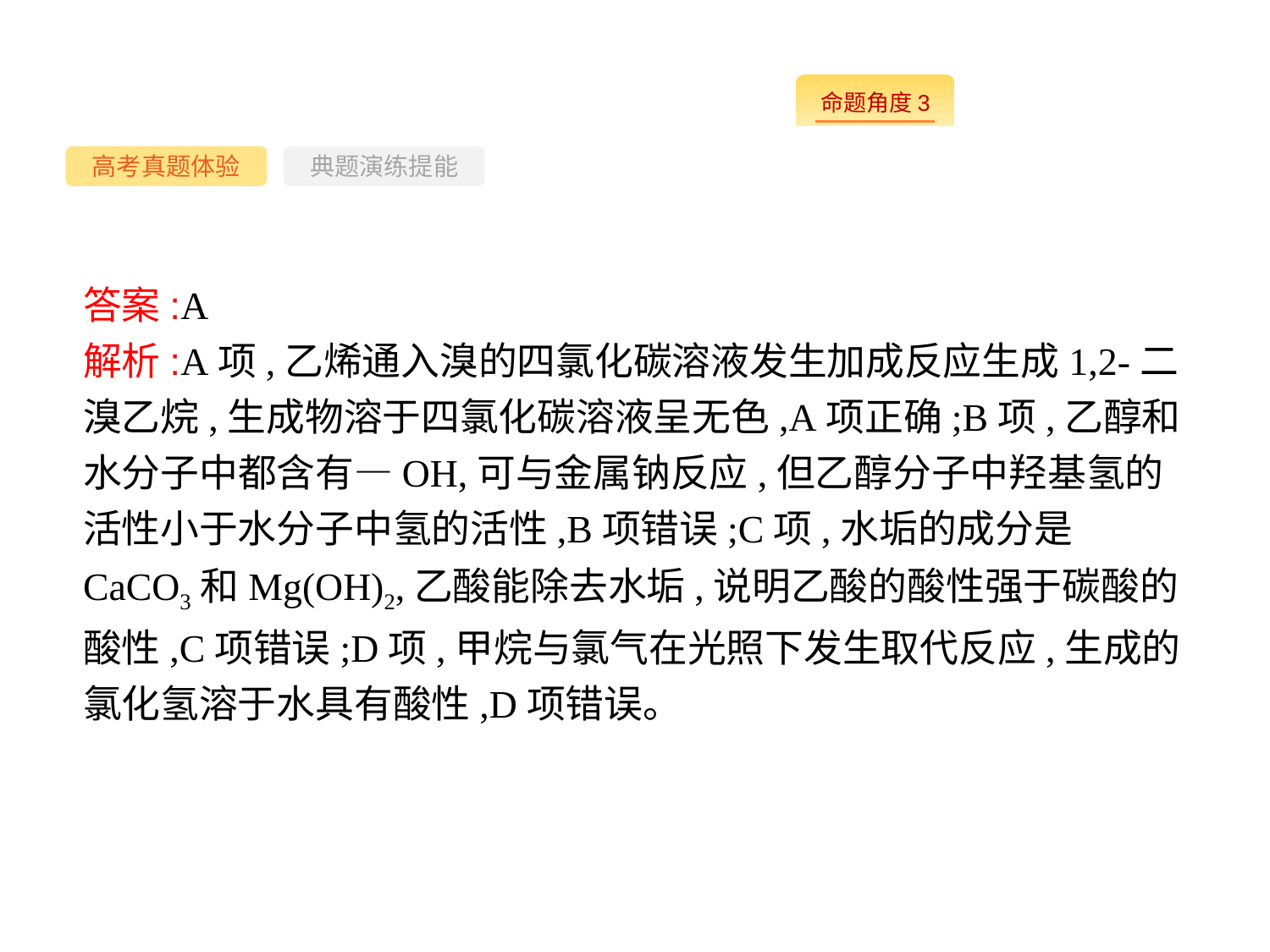

-41-
高考真题体验
典题演练提能
答案:A
解析:A项,乙烯通入溴的四氯化碳溶液发生加成反应生成1,2-二溴乙烷,生成物溶于四氯化碳溶液呈无色,A项正确;B项,乙醇和水分子中都含有—OH,可与金属钠反应,但乙醇分子中羟基氢的活性小于水分子中氢的活性,B项错误;C项,水垢的成分是CaCO3和Mg(OH)2,乙酸能除去水垢,说明乙酸的酸性强于碳酸的酸性,C项错误;D项,甲烷与氯气在光照下发生取代反应,生成的氯化氢溶于水具有酸性,D项错误。